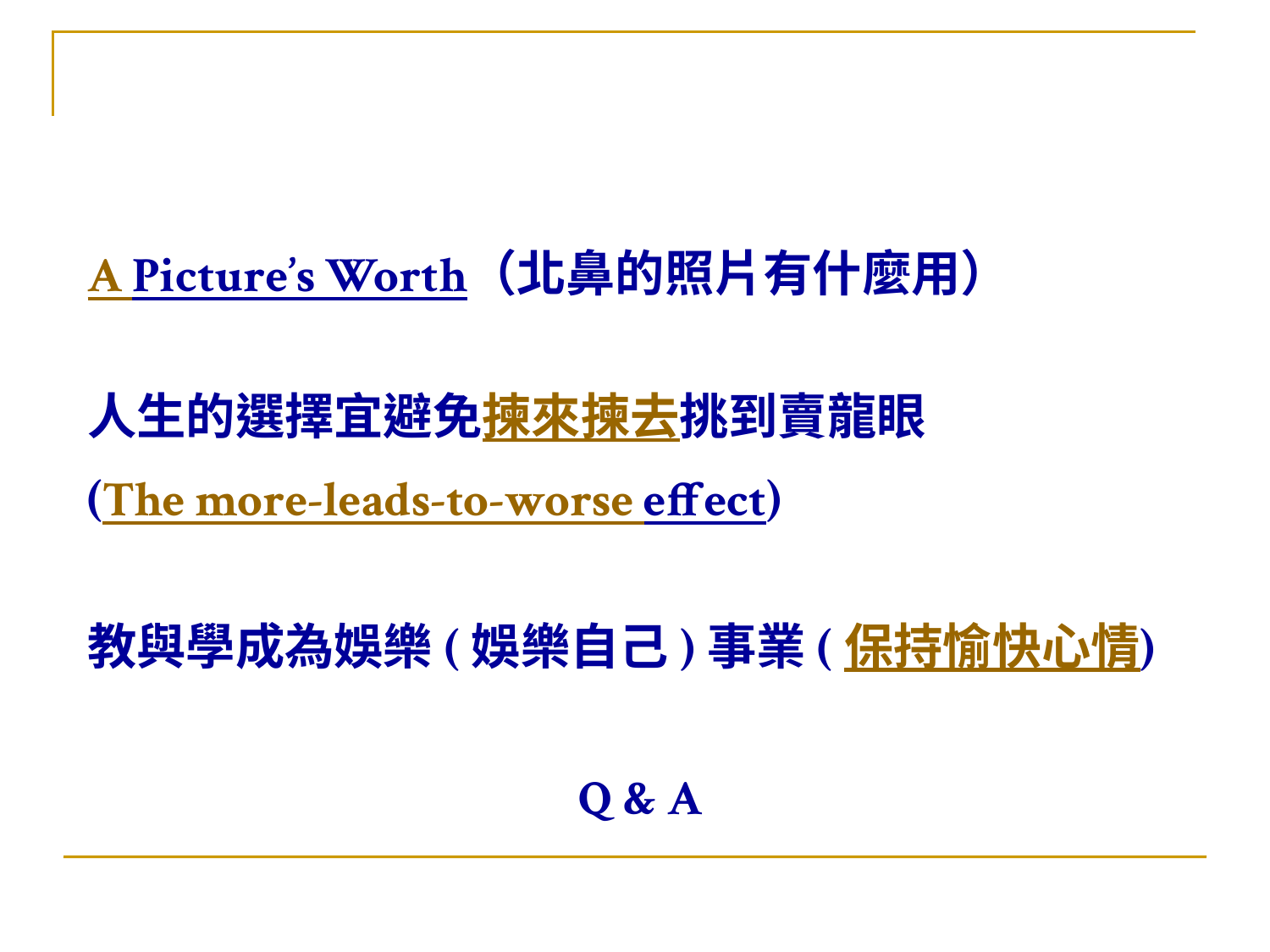

#
A Picture’s Worth（北鼻的照片有什麼用）

人生的選擇宜避免揀來揀去挑到賣龍眼
(The more-leads-to-worse effect)

教與學成為娛樂(娛樂自己)事業(保持愉快心情)

Q & A